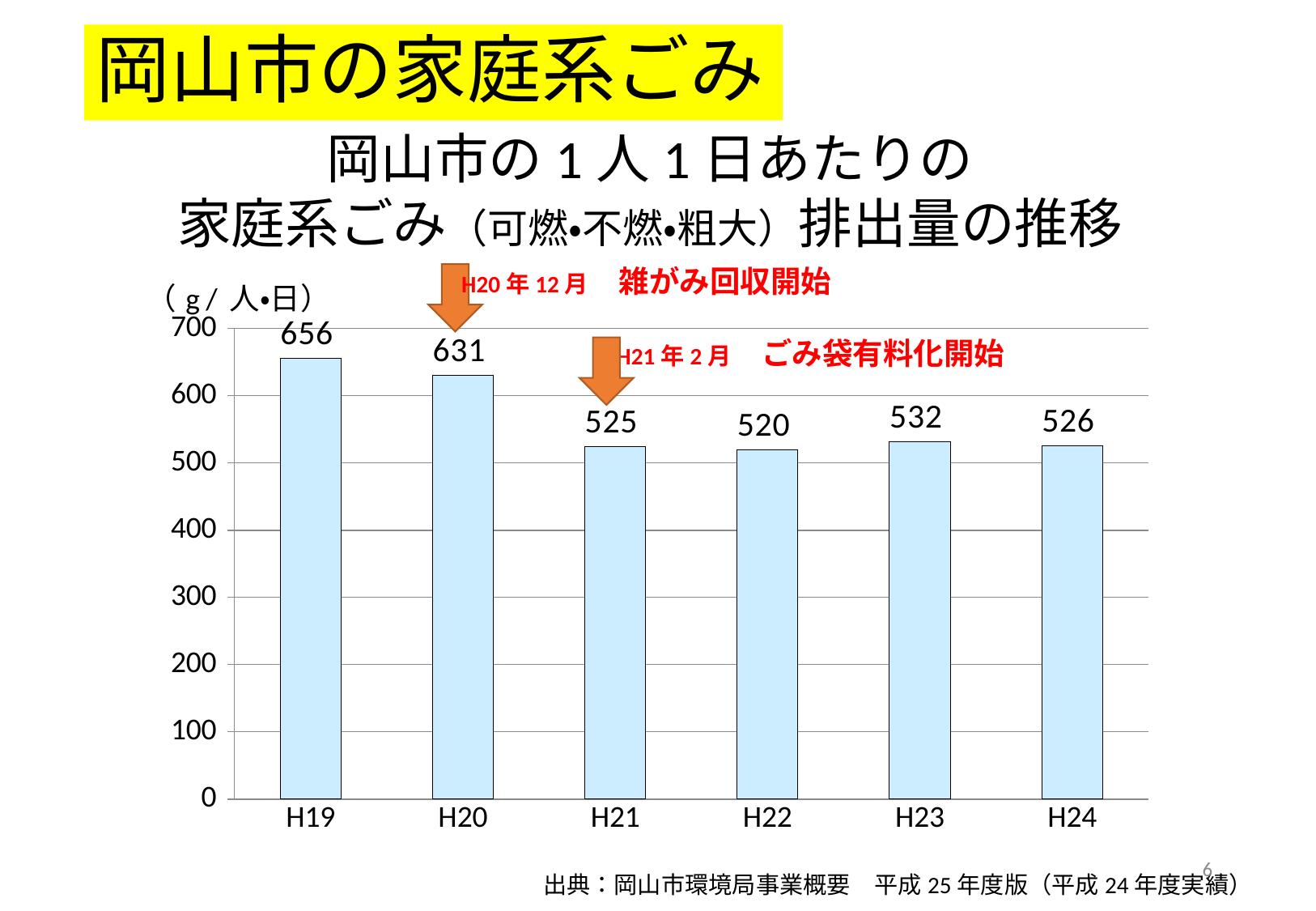

# 岡山市の家庭系ごみ
岡山市の1人1日あたりの
家庭系ごみ（可燃・不燃・粗大）排出量の推移

### Chart

| Category |  |
|---|---|
| H19 | 656.0 |
| H20 | 631.0 |
| H21 | 525.0 |
| H22 | 520.0 |
| H23 | 532.0 |
| H24 | 526.0 |
H20年12月　雑がみ回収開始

H21年2月　ごみ袋有料化開始

6
出典：岡山市環境局事業概要　平成25年度版（平成24年度実績）